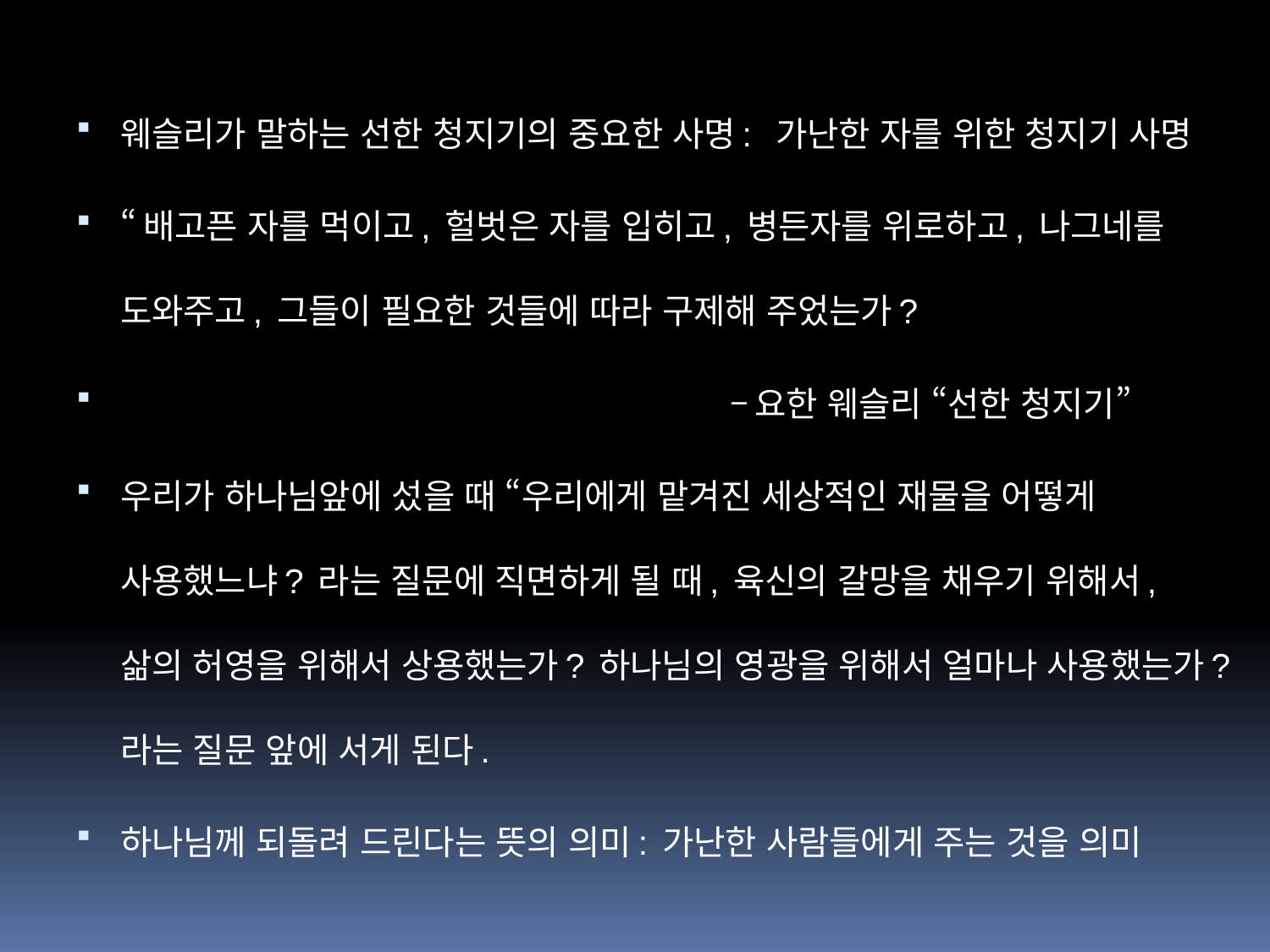

웨슬리가 말하는 선한 청지기의 중요한 사명:  가난한 자를 위한 청지기 사명
“배고픈 자를 먹이고, 헐벗은 자를 입히고, 병든자를 위로하고, 나그네를 도와주고, 그들이 필요한 것들에 따라 구제해 주었는가?
                                                                –요한 웨슬리 “선한 청지기”
우리가 하나님앞에 섰을 때 “우리에게 맡겨진 세상적인 재물을 어떻게 사용했느냐? 라는 질문에 직면하게 될 때, 육신의 갈망을 채우기 위해서, 삶의 허영을 위해서 상용했는가? 하나님의 영광을 위해서 얼마나 사용했는가?라는 질문 앞에 서게 된다.
하나님께 되돌려 드린다는 뜻의 의미: 가난한 사람들에게 주는 것을 의미